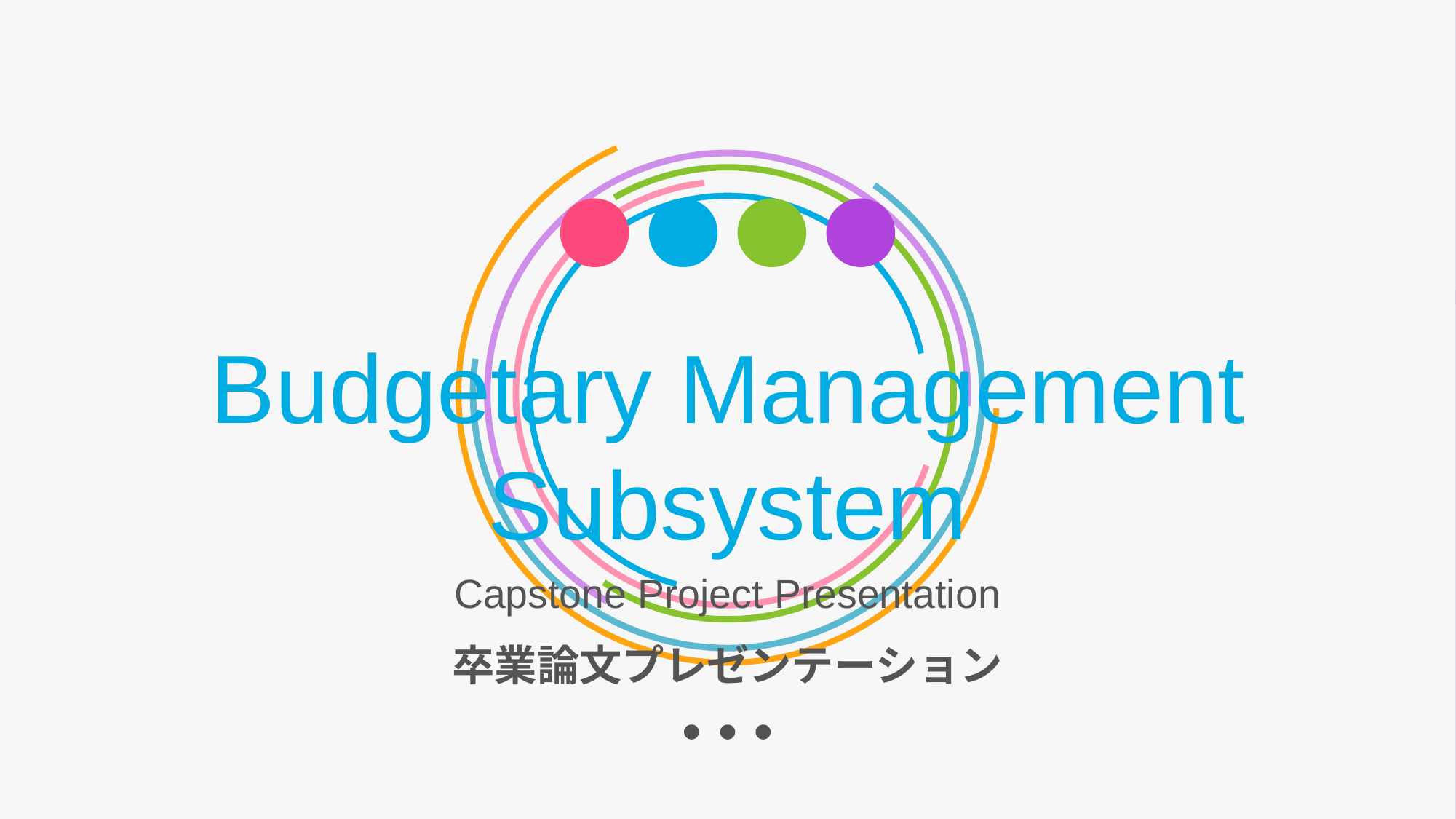

# Budgetary Management Subsystem
Capstone Project Presentation
卒業論文プレゼンテーション